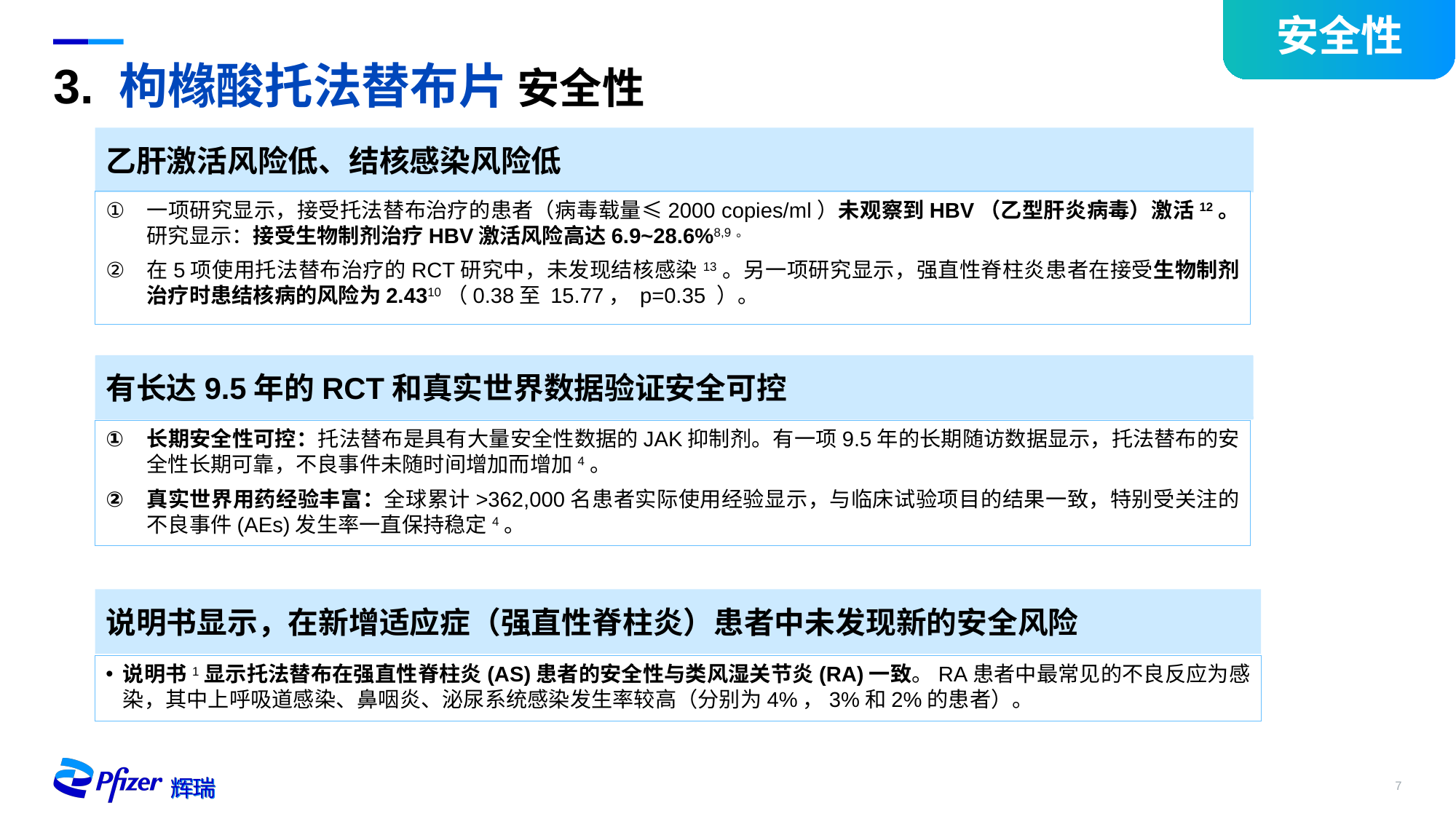

安全性
# 3. 枸橼酸托法替布片 安全性
乙肝激活风险低、结核感染风险低
一项研究显示，接受托法替布治疗的患者（病毒载量≤2000 copies/ml）未观察到HBV（乙型肝炎病毒）激活12。研究显示：接受生物制剂治疗HBV激活风险高达6.9~28.6%8,9。
在5项使用托法替布治疗的RCT研究中，未发现结核感染13。另一项研究显示，强直性脊柱炎患者在接受生物制剂治疗时患结核病的风险为2.4310（0.38至 15.77， p=0.35 ）。
有长达9.5年的RCT和真实世界数据验证安全可控
长期安全性可控：托法替布是具有大量安全性数据的JAK抑制剂。有一项9.5年的长期随访数据显示，托法替布的安全性长期可靠，不良事件未随时间增加而增加4。
真实世界用药经验丰富：全球累计>362,000名患者实际使用经验显示，与临床试验项目的结果一致，特别受关注的不良事件(AEs)发生率一直保持稳定4。
说明书显示，在新增适应症（强直性脊柱炎）患者中未发现新的安全风险
说明书1显示托法替布在强直性脊柱炎(AS)患者的安全性与类风湿关节炎(RA)一致。RA患者中最常见的不良反应为感染，其中上呼吸道感染、鼻咽炎、泌尿系统感染发生率较高（分别为4%，3%和2%的患者）。